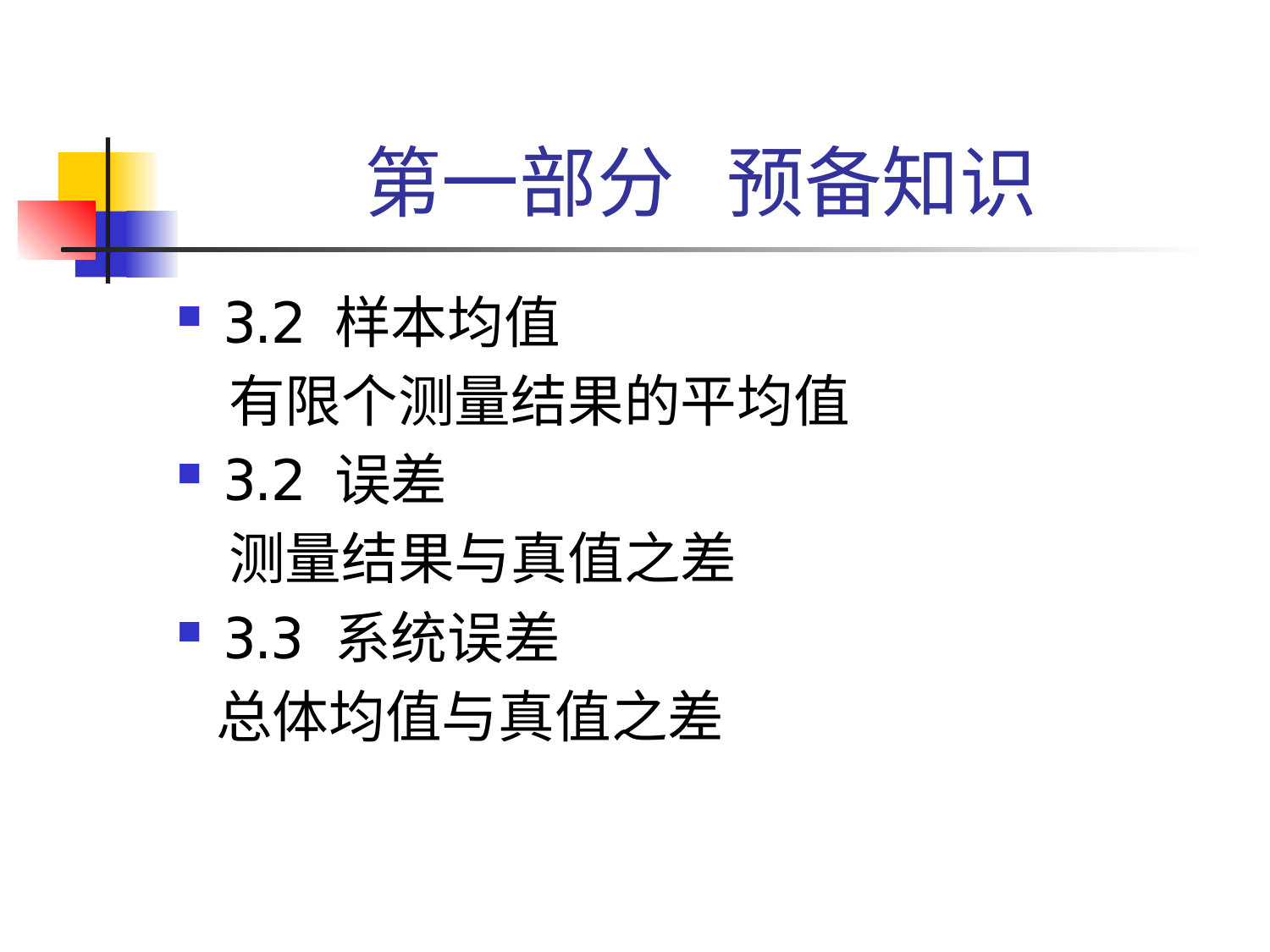

# 第一部分   预备知识
3.2 样本均值
   有限个测量结果的平均值
3.2 误差
   测量结果与真值之差
3.3 系统误差
  总体均值与真值之差